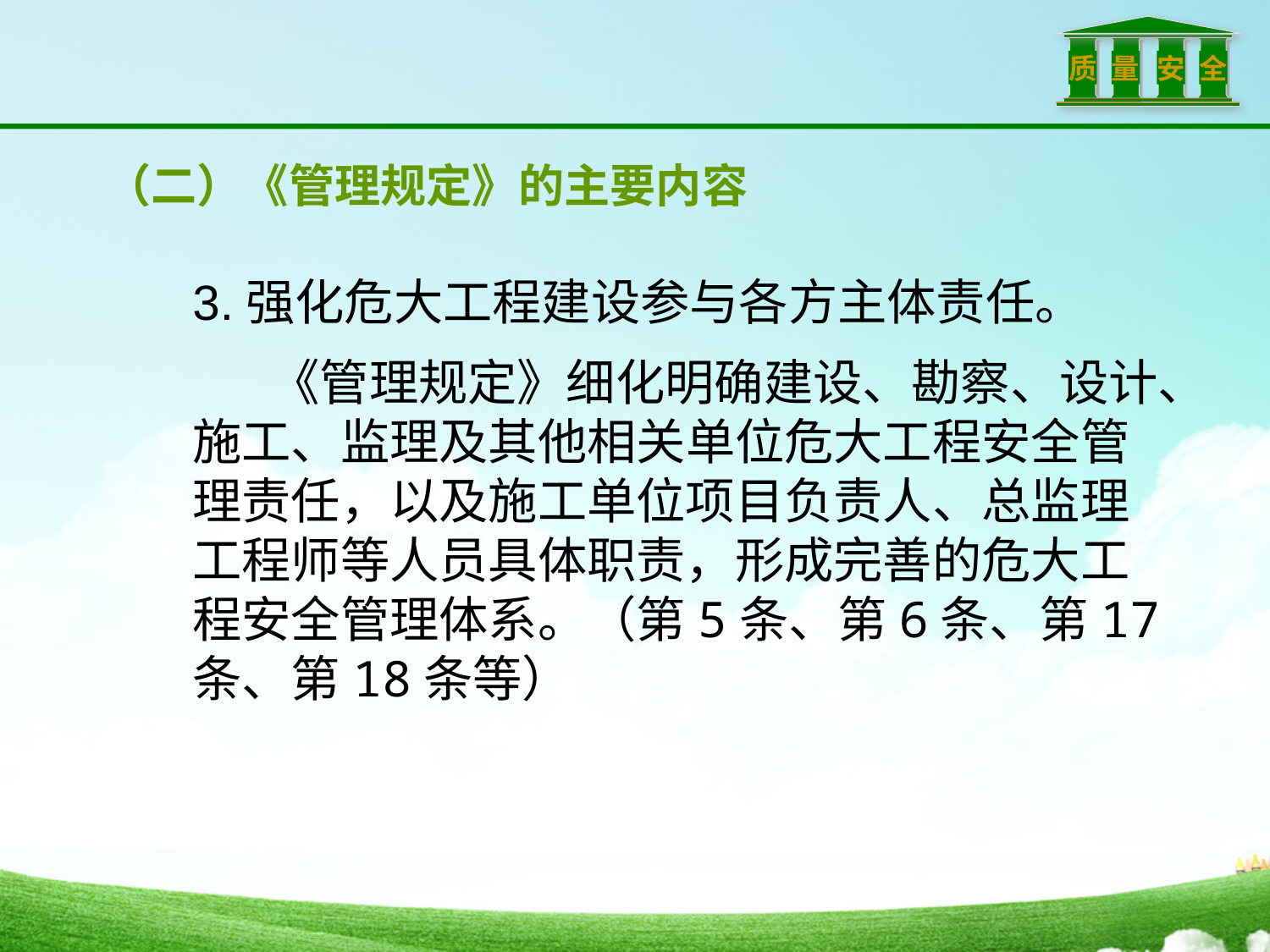

（二）《管理规定》的主要内容
3.强化危大工程建设参与各方主体责任。
      《管理规定》细化明确建设、勘察、设计、施工、监理及其他相关单位危大工程安全管理责任，以及施工单位项目负责人、总监理工程师等人员具体职责，形成完善的危大工程安全管理体系。（第5条、第6条、第17条、第18条等）